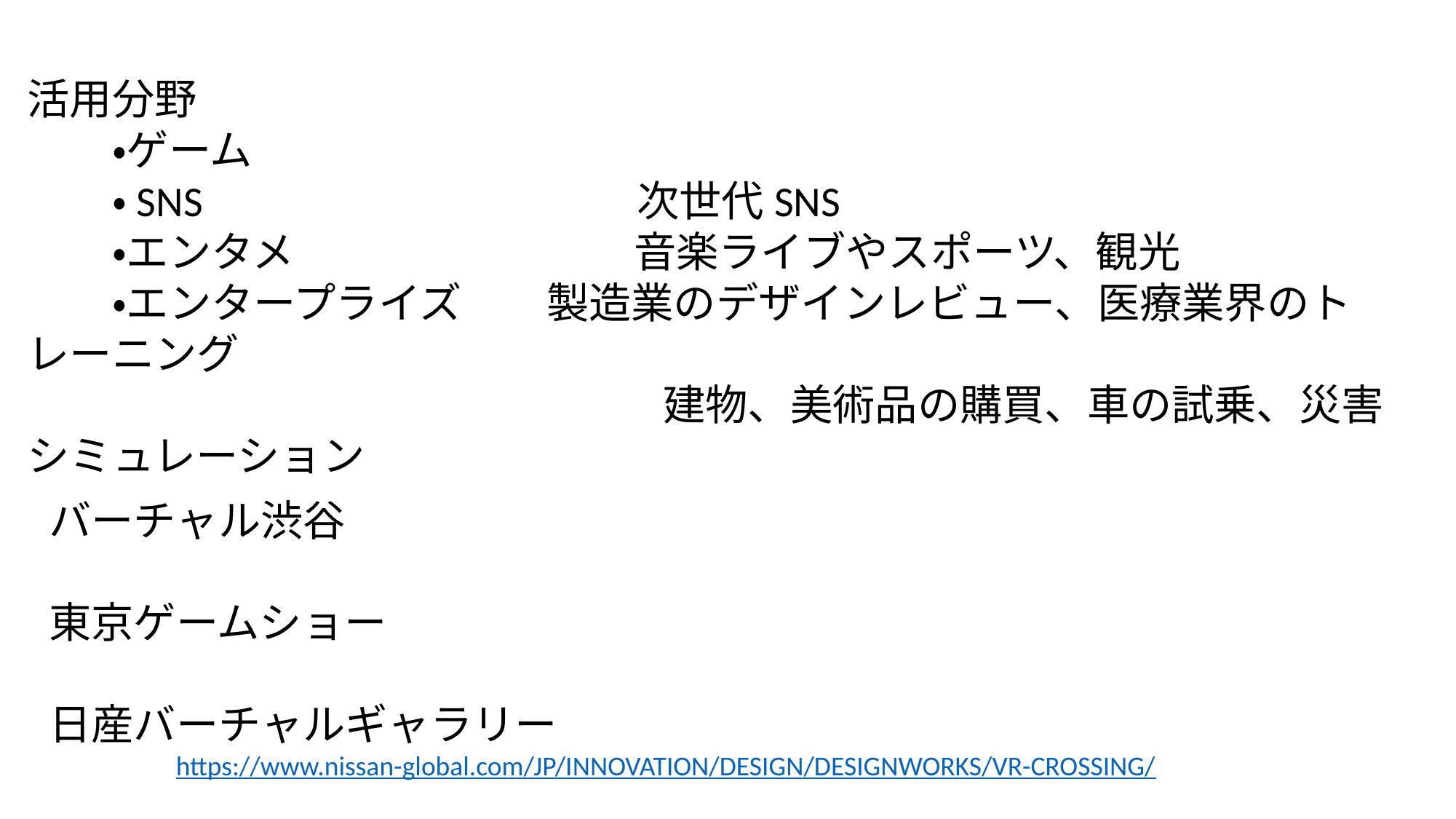

活用分野
　　・ゲーム
　　・SNS　　　　　　　　　　次世代SNS
　　・エンタメ　　　　　　　　音楽ライブやスポーツ、観光
　　・エンタープライズ　　製造業のデザインレビュー、医療業界のトレーニング
　　　　　　　　　　　　　　　建物、美術品の購買、車の試乗、災害シミュレーション
バーチャル渋谷

東京ゲームショー

日産バーチャルギャラリー
　　　　　https://www.nissan-global.com/JP/INNOVATION/DESIGN/DESIGNWORKS/VR-CROSSING/